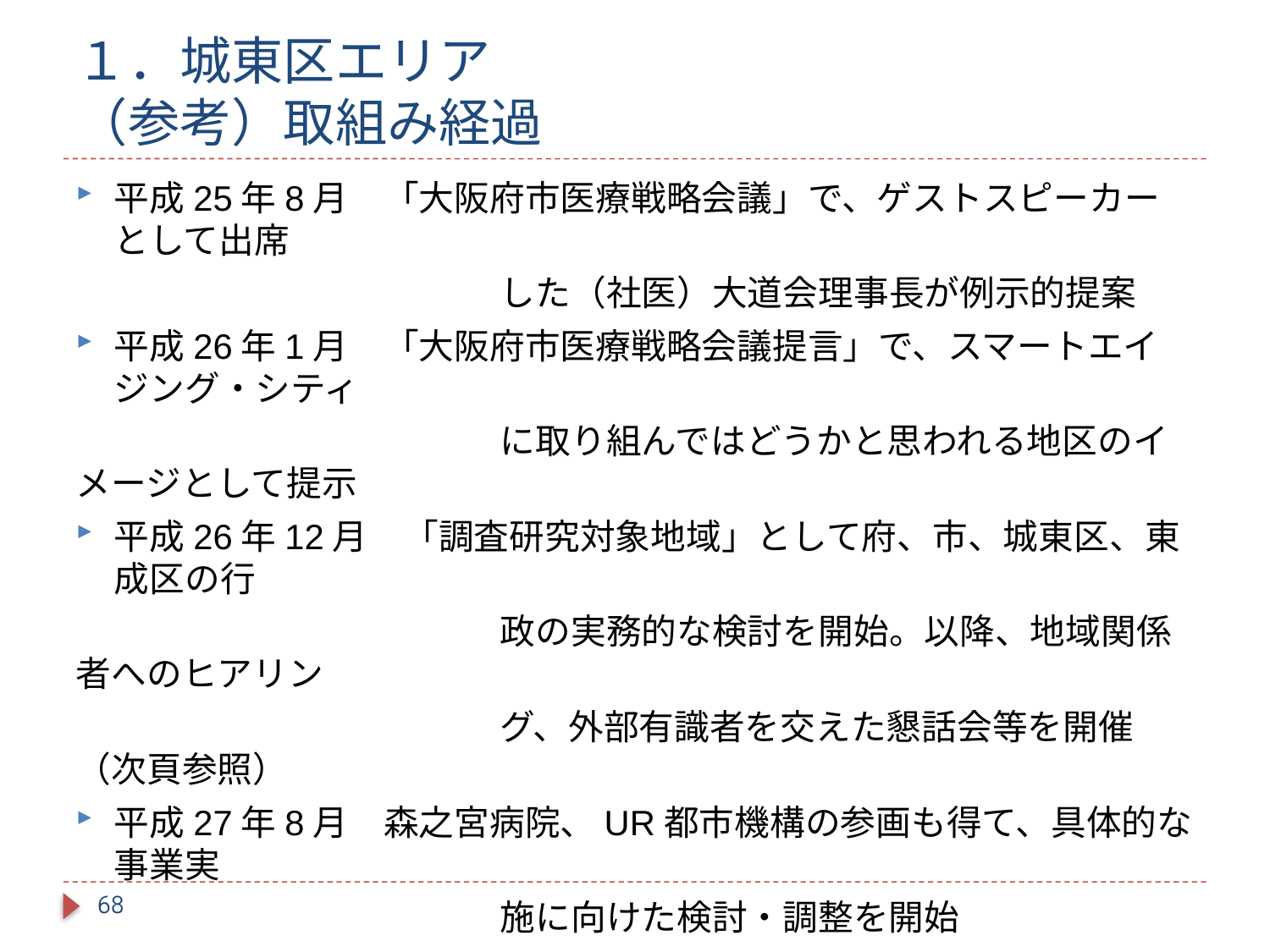

# １．城東区エリア （参考）取組み経過
平成25年8月　「大阪府市医療戦略会議」で、ゲストスピーカーとして出席
　　　　　　　　　　　　した（社医）大道会理事長が例示的提案
平成26年1月　「大阪府市医療戦略会議提言」で、スマートエイジング・シティ
　　　　　　　　　　　　に取り組んではどうかと思われる地区のイメージとして提示
平成26年12月　「調査研究対象地域」として府、市、城東区、東成区の行
　　　　　　　　　　　　政の実務的な検討を開始。以降、地域関係者へのヒアリン
　　　　　　　　　　　　グ、外部有識者を交えた懇話会等を開催（次頁参照）
平成27年8月　森之宮病院、UR都市機構の参画も得て、具体的な事業実
　　　　　　　　　　　　施に向けた検討・調整を開始
平成27年9~12月　 住民ニーズ調査、関係者・事業者等へのヒアリング
平成27年11月　森之宮病院、 UR 、区の３者で協定締結、事業スタート
平成28年１月　 「孤立化防止に向けた早期介入・支援のためのﾈｯﾄﾜｰｸ検
　　　　　　　　　　　　　討会議」設置、「在宅療養・介護・ﾘﾊﾋﾞﾘﾓﾃﾞﾙﾙｰﾑ」開設
68